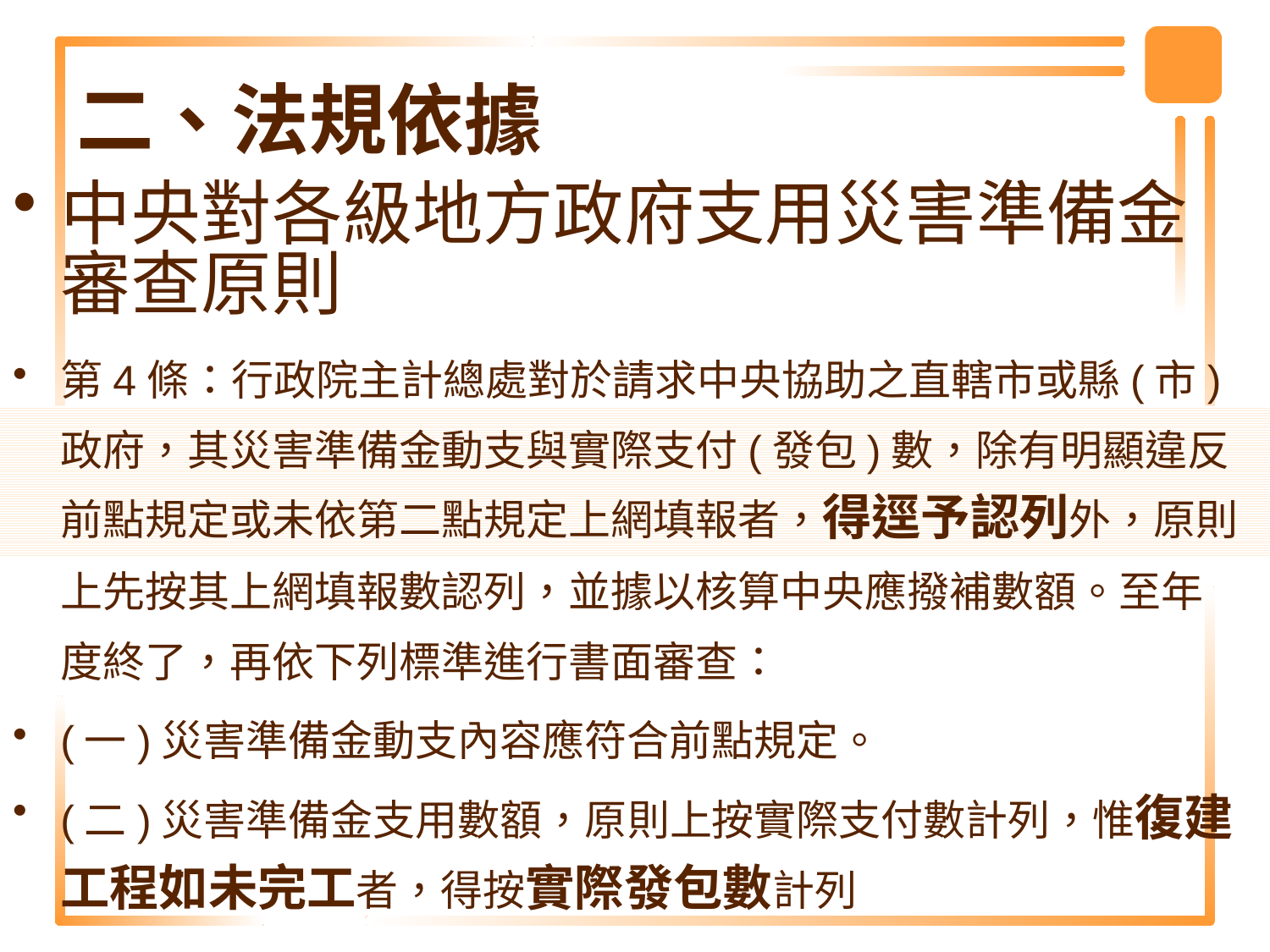

# 二、法規依據
中央對各級地方政府支用災害準備金審查原則
第4條：行政院主計總處對於請求中央協助之直轄市或縣(市)政府，其災害準備金動支與實際支付(發包)數，除有明顯違反前點規定或未依第二點規定上網填報者，得逕予認列外，原則上先按其上網填報數認列，並據以核算中央應撥補數額。至年度終了，再依下列標準進行書面審查：
(一)災害準備金動支內容應符合前點規定。
(二)災害準備金支用數額，原則上按實際支付數計列，惟復建工程如未完工者，得按實際發包數計列